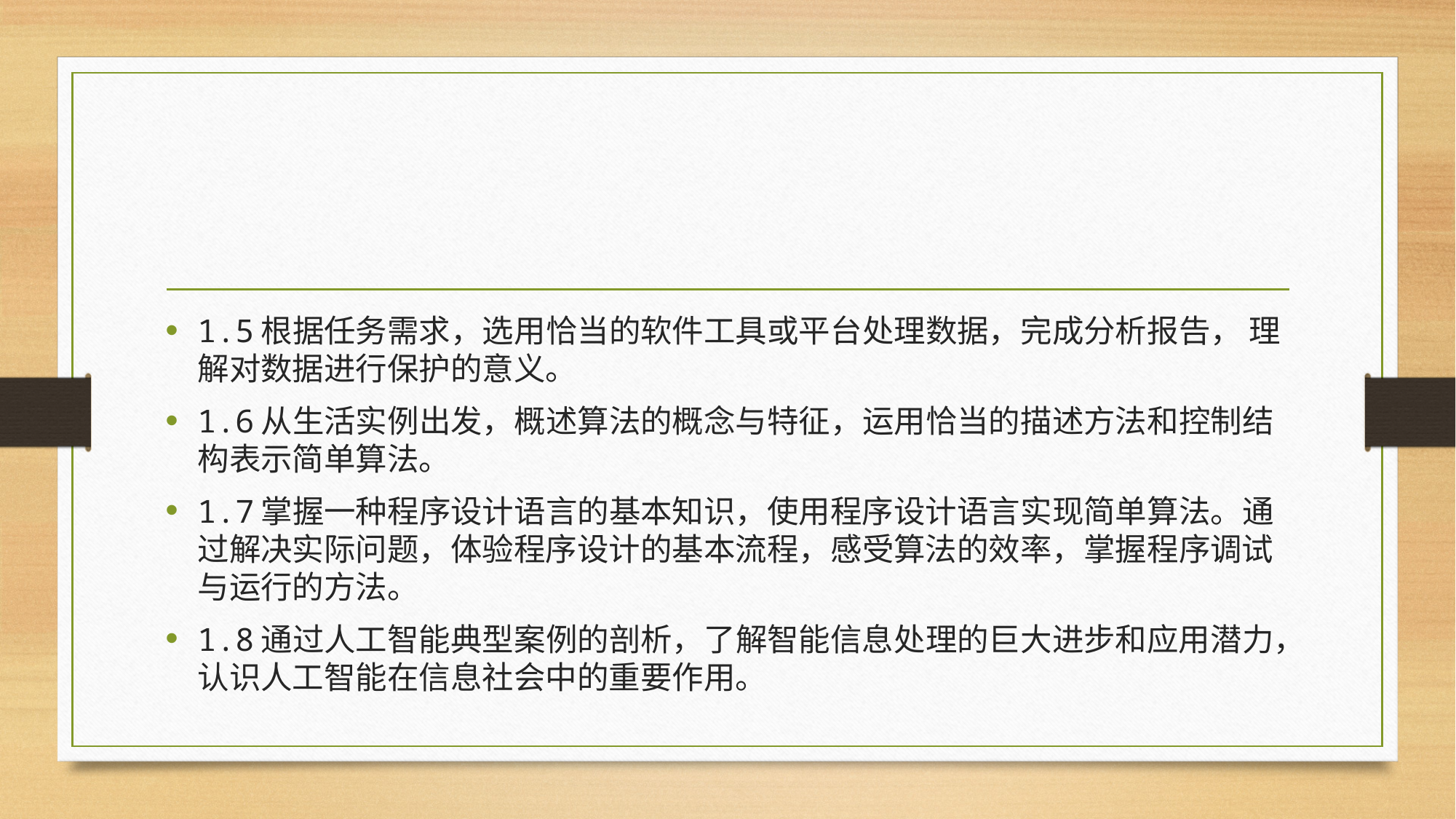

#
1.5根据任务需求，选用恰当的软件工具或平台处理数据，完成分析报告， 理解对数据进行保护的意义。
1.6从生活实例出发，概述算法的概念与特征，运用恰当的描述方法和控制结构表示简单算法。
1.7掌握一种程序设计语言的基本知识，使用程序设计语言实现简单算法。通过解决实际问题，体验程序设计的基本流程，感受算法的效率，掌握程序调试与运行的方法。
1.8通过人工智能典型案例的剖析，了解智能信息处理的巨大进步和应用潜力，认识人工智能在信息社会中的重要作用。